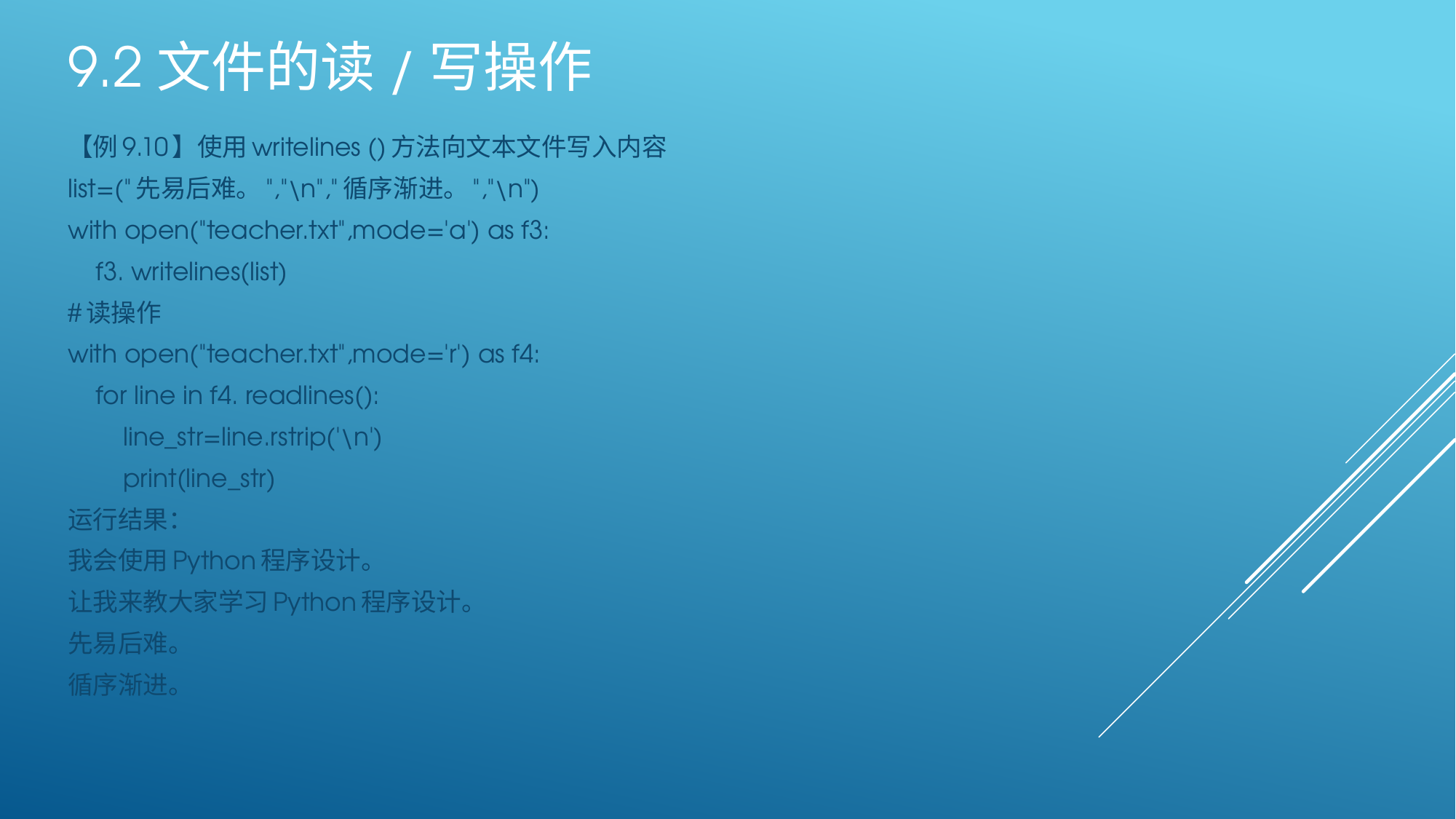

# 9.2文件的读/写操作
【例9.10】使用writelines ()方法向文本文件写入内容
list=("先易后难。","\n","循序渐进。","\n")
with open("teacher.txt",mode='a') as f3:
    f3. writelines(list)
#读操作
with open("teacher.txt",mode='r') as f4:
    for line in f4. readlines():
        line_str=line.rstrip('\n')
        print(line_str)
运行结果：
我会使用Python程序设计。
让我来教大家学习Python程序设计。
先易后难。
循序渐进。